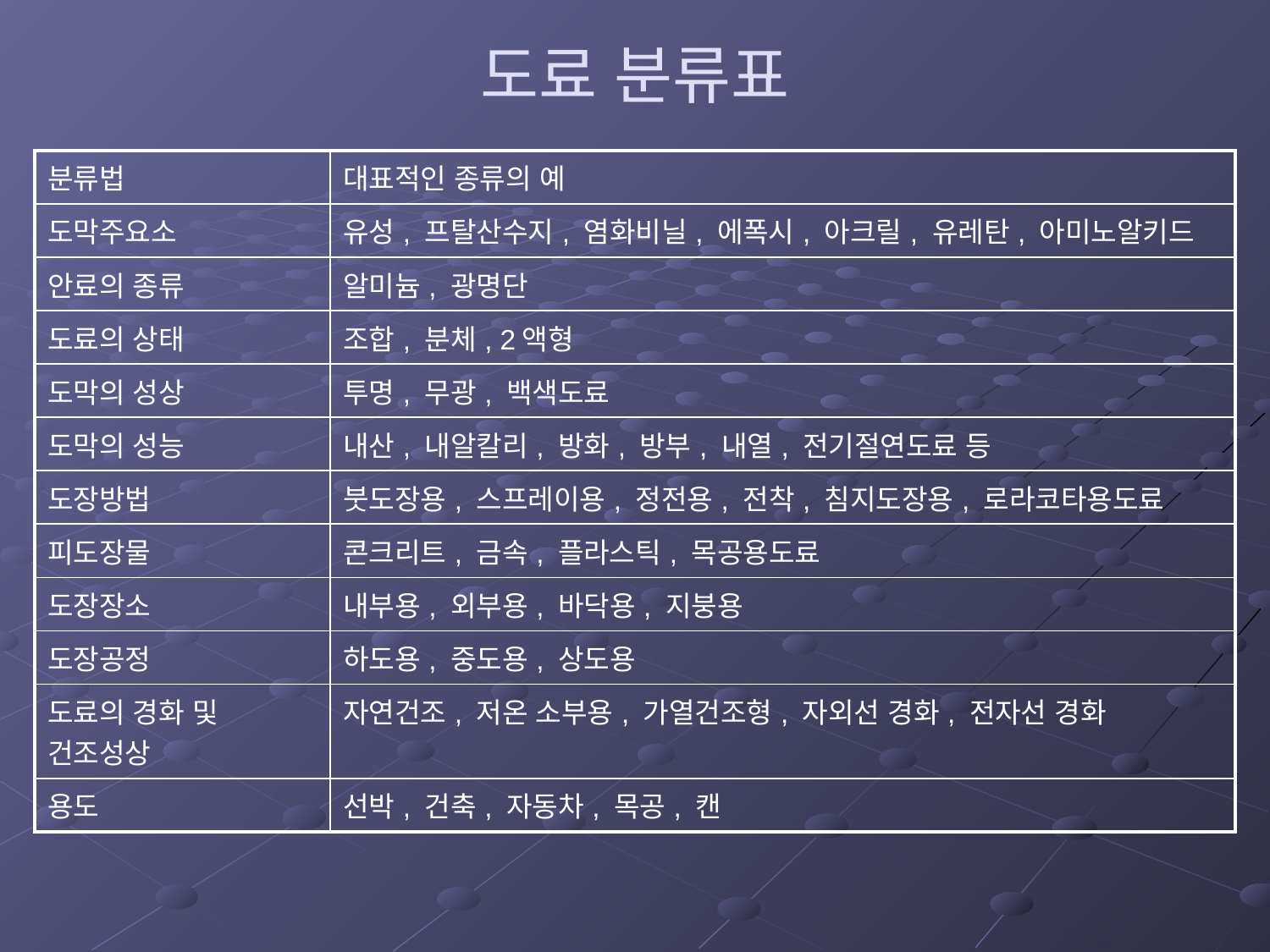

# 도료 분류표
| 분류법 | 대표적인 종류의 예 |
| --- | --- |
| 도막주요소 | 유성, 프탈산수지, 염화비닐, 에폭시, 아크릴, 유레탄, 아미노알키드 |
| 안료의 종류 | 알미늄, 광명단 |
| 도료의 상태 | 조합, 분체, 2액형 |
| 도막의 성상 | 투명, 무광, 백색도료 |
| 도막의 성능 | 내산, 내알칼리, 방화, 방부, 내열, 전기절연도료 등 |
| 도장방법 | 붓도장용, 스프레이용, 정전용, 전착, 침지도장용, 로라코타용도료 |
| 피도장물 | 콘크리트, 금속, 플라스틱, 목공용도료 |
| 도장장소 | 내부용, 외부용, 바닥용, 지붕용 |
| 도장공정 | 하도용, 중도용, 상도용 |
| 도료의 경화 및 건조성상 | 자연건조, 저온 소부용, 가열건조형, 자외선 경화, 전자선 경화 |
| 용도 | 선박, 건축, 자동차, 목공, 캔 |